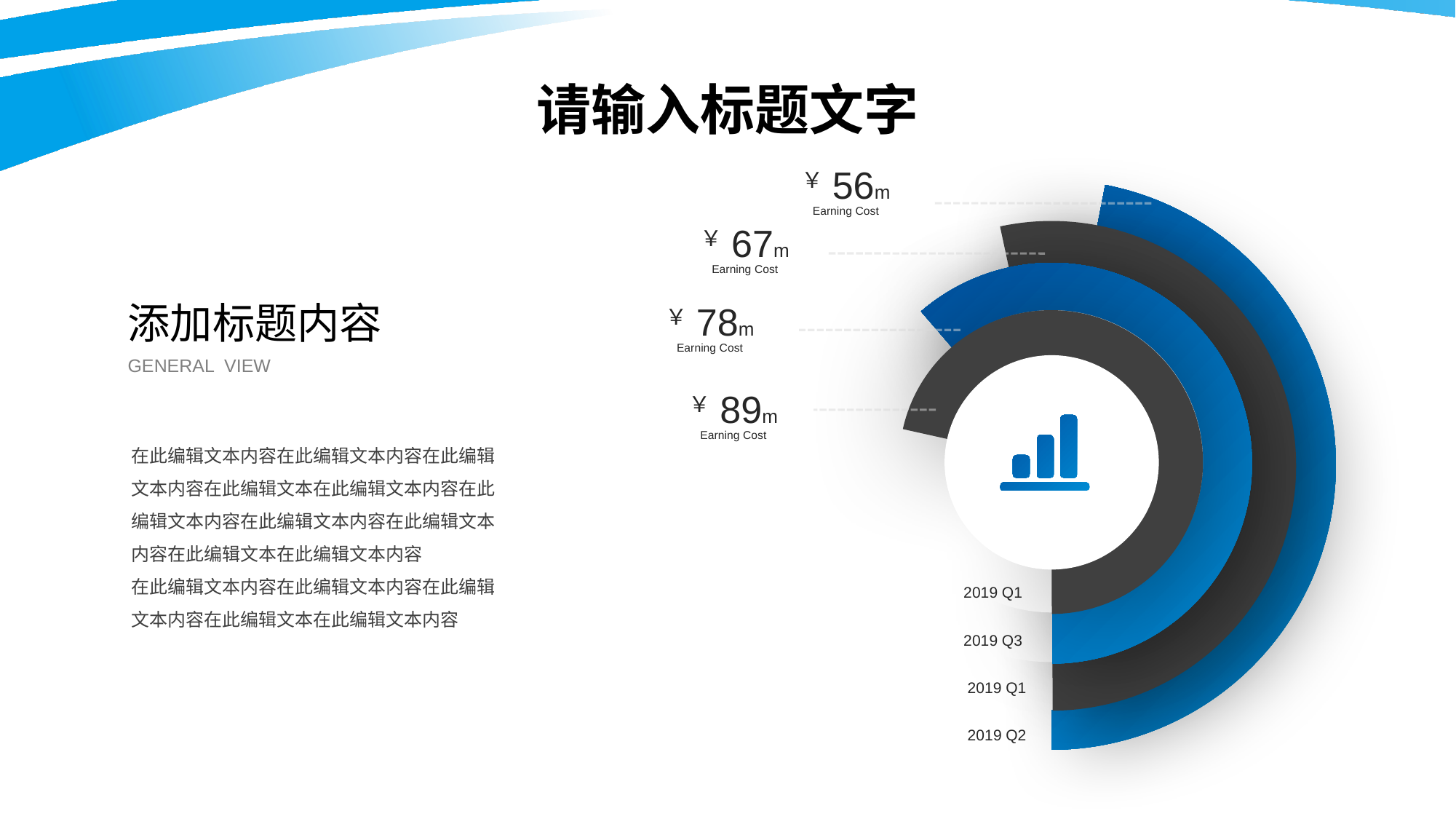

请输入标题文字
￥56m

Earning Cost

￥67m

Earning Cost

￥78m
添加标题内容

Earning Cost
GENERAL  VIEW

￥89m

Earning Cost
在此编辑文本内容在此编辑文本内容在此编辑文本内容在此编辑文本在此编辑文本内容在此编辑文本内容在此编辑文本内容在此编辑文本内容在此编辑文本在此编辑文本内容
在此编辑文本内容在此编辑文本内容在此编辑文本内容在此编辑文本在此编辑文本内容

2019 Q1
2019 Q3
2019 Q1
2019 Q2